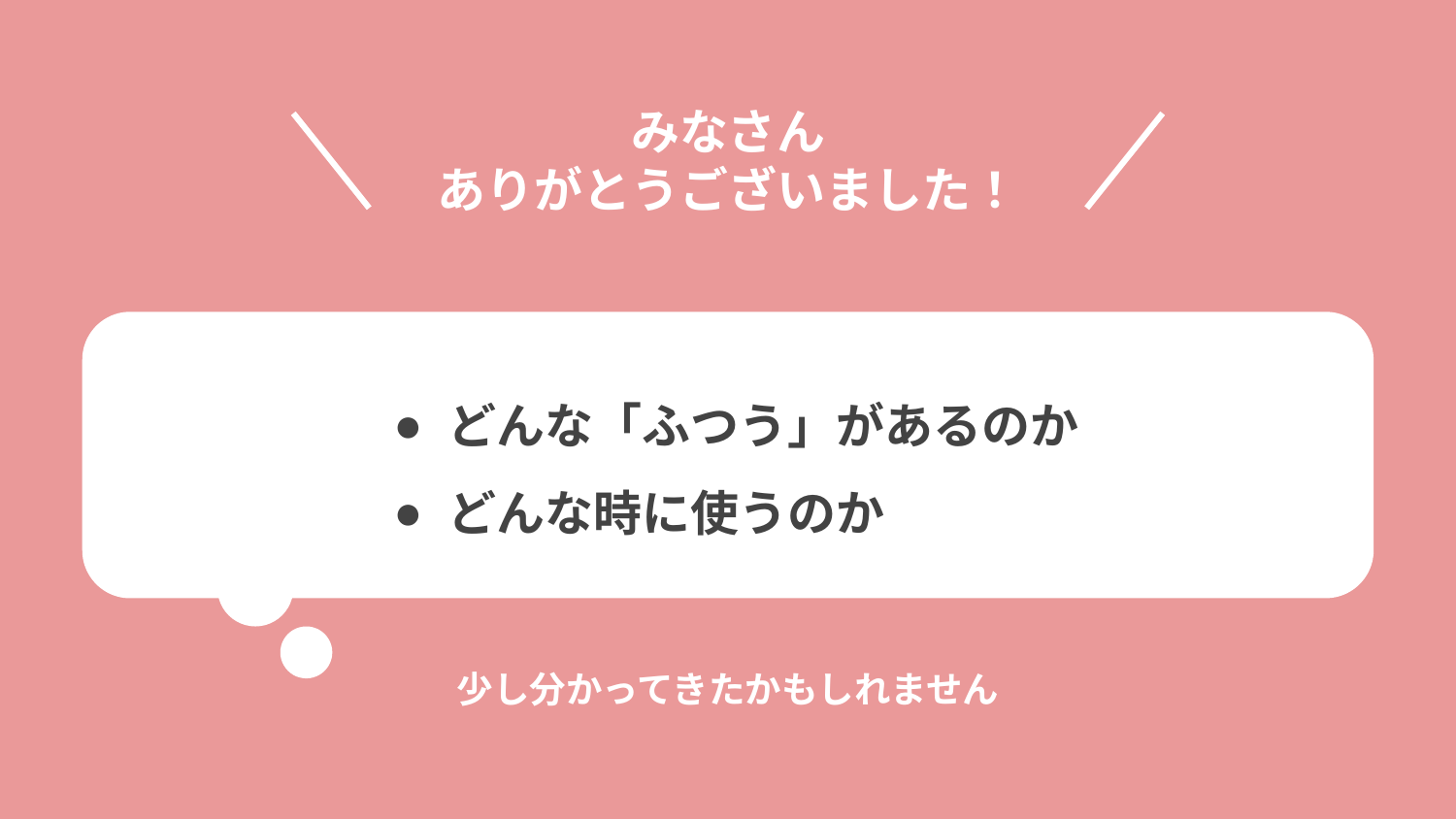

みなさん
ありがとうございました！

どんな「ふつう」があるのか
どんな時に使うのか

少し分かってきたかもしれません